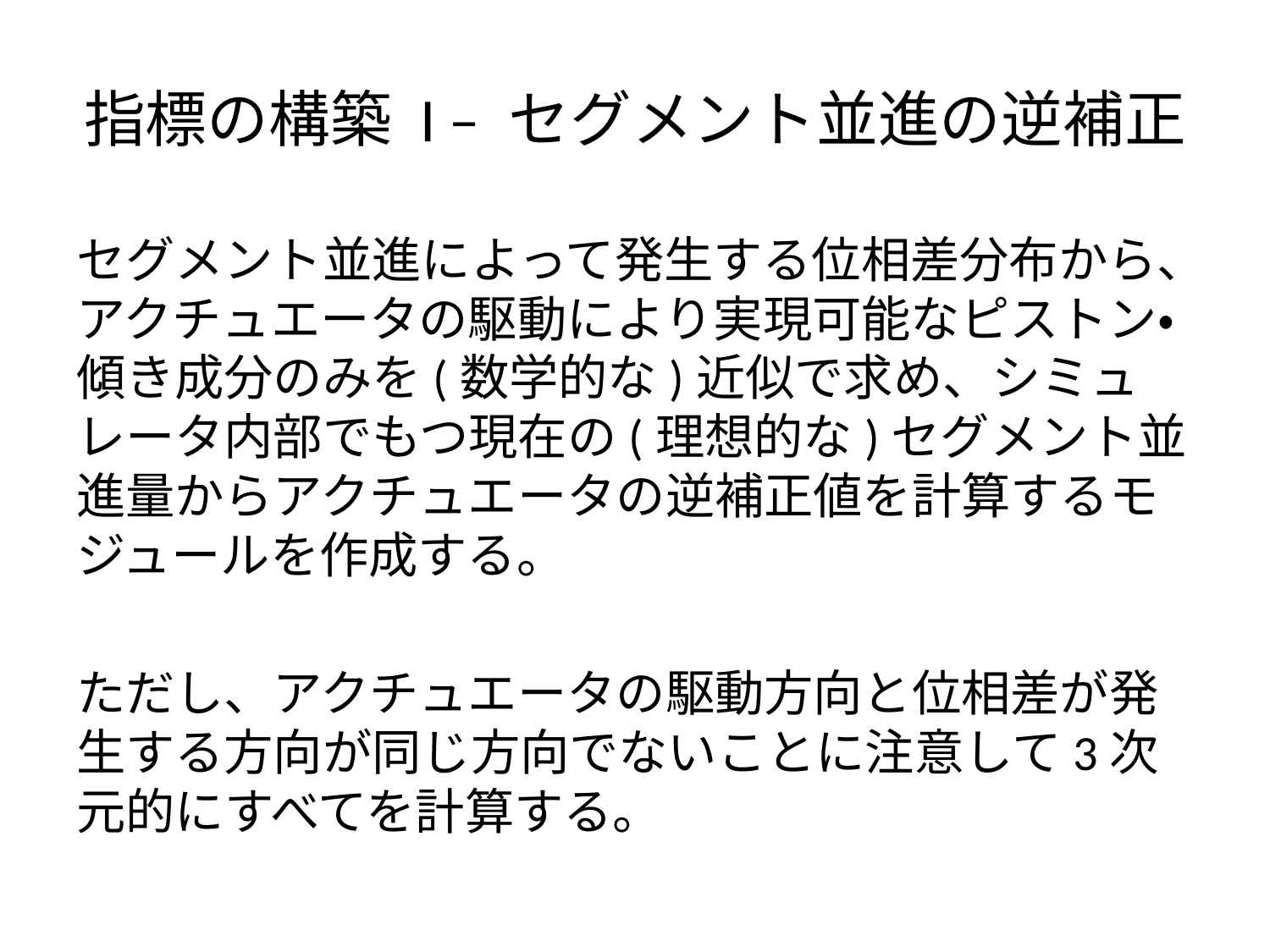

# 指標の構築 I – セグメント並進の逆補正
セグメント並進によって発生する位相差分布から、アクチュエータの駆動により実現可能なピストン・傾き成分のみを(数学的な)近似で求め、シミュレータ内部でもつ現在の(理想的な)セグメント並進量からアクチュエータの逆補正値を計算するモジュールを作成する。

ただし、アクチュエータの駆動方向と位相差が発生する方向が同じ方向でないことに注意して3次元的にすべてを計算する。